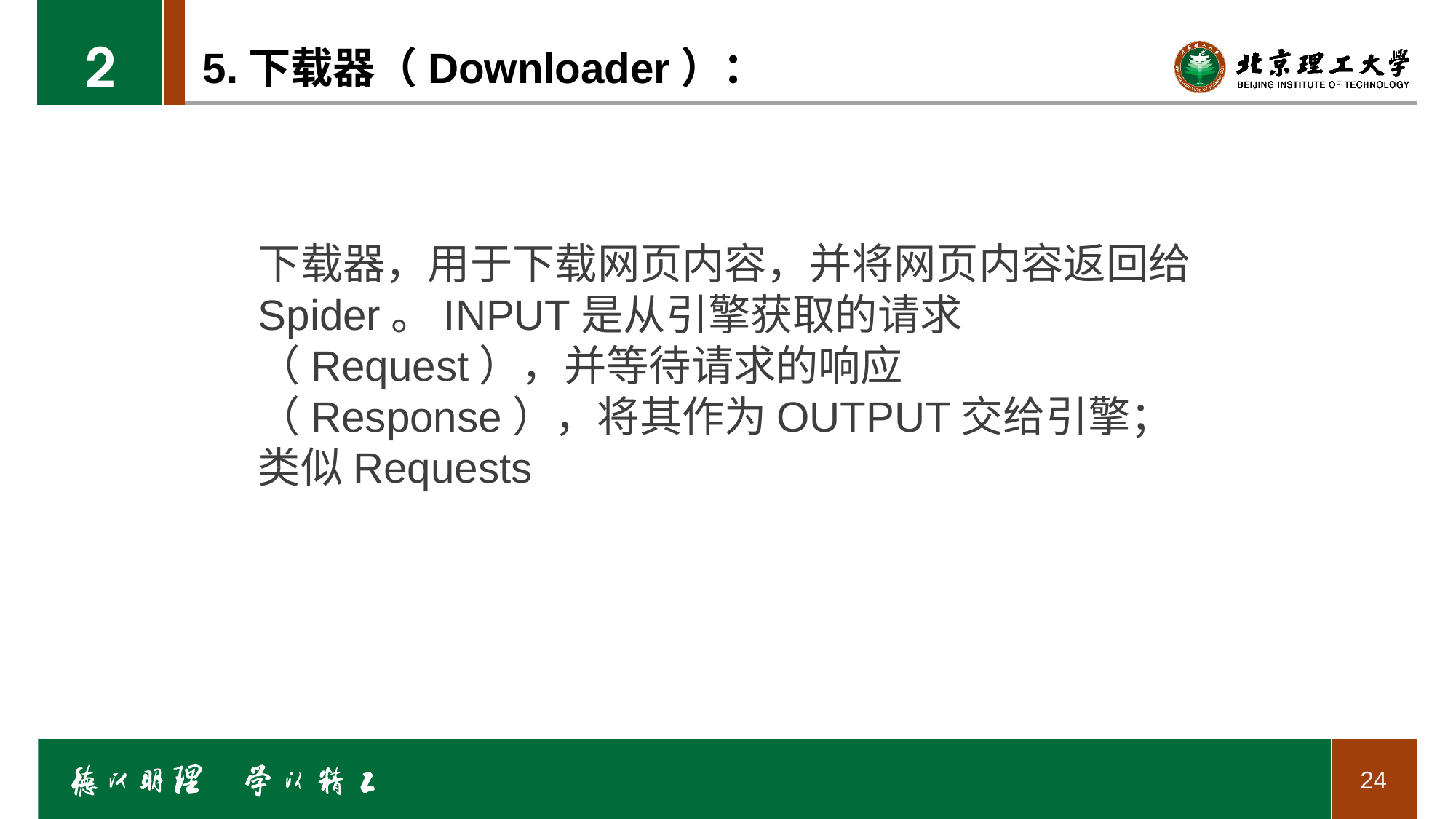

2
# 5.下载器（Downloader）：
下载器，用于下载网页内容，并将网页内容返回给Spider。INPUT是从引擎获取的请求（Request），并等待请求的响应（Response），将其作为OUTPUT交给引擎；类似Requests